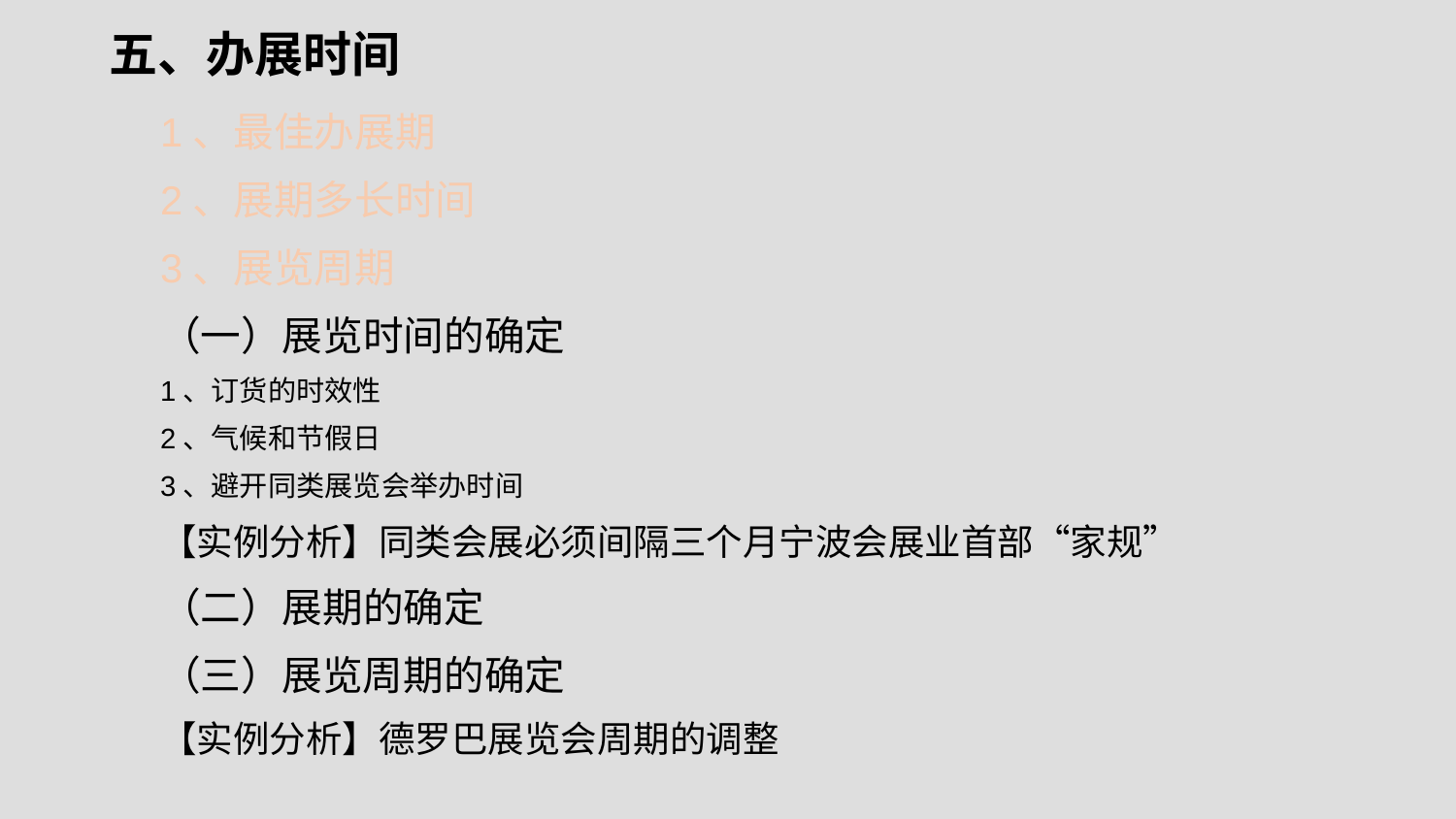

# 五、办展时间
1、最佳办展期
2、展期多长时间
3、展览周期
（一）展览时间的确定
1、订货的时效性
2、气候和节假日
3、避开同类展览会举办时间
【实例分析】同类会展必须间隔三个月宁波会展业首部“家规”
（二）展期的确定
（三）展览周期的确定
【实例分析】德罗巴展览会周期的调整